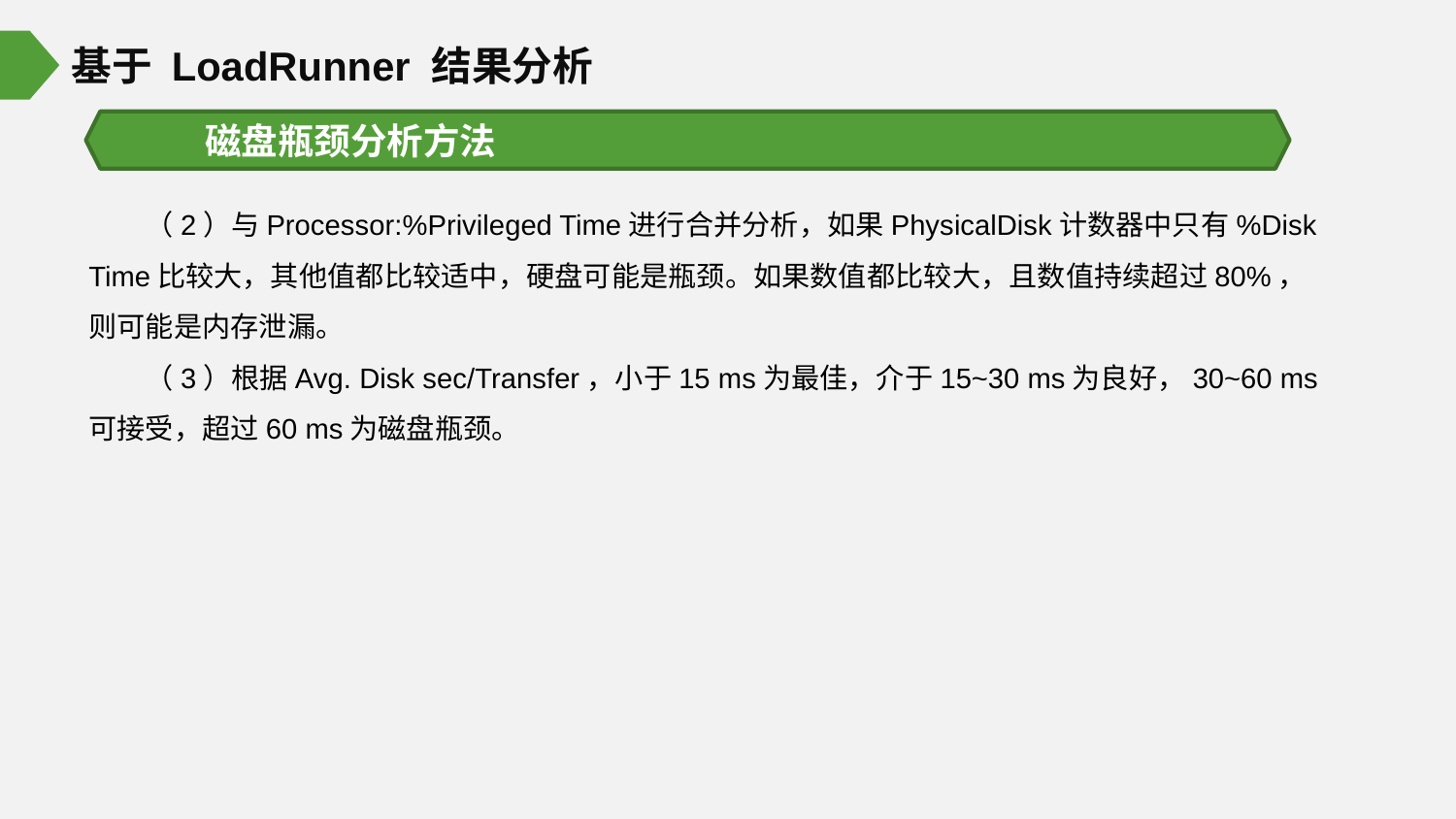

基于 LoadRunner 结果分析
磁盘瓶颈分析方法
（2）与Processor:%Privileged Time进行合并分析，如果PhysicalDisk计数器中只有%Disk Time比较大，其他值都比较适中，硬盘可能是瓶颈。如果数值都比较大，且数值持续超过80%，则可能是内存泄漏。
（3）根据Avg. Disk sec/Transfer，小于15 ms为最佳，介于15~30 ms为良好，30~60 ms可接受，超过60 ms为磁盘瓶颈。